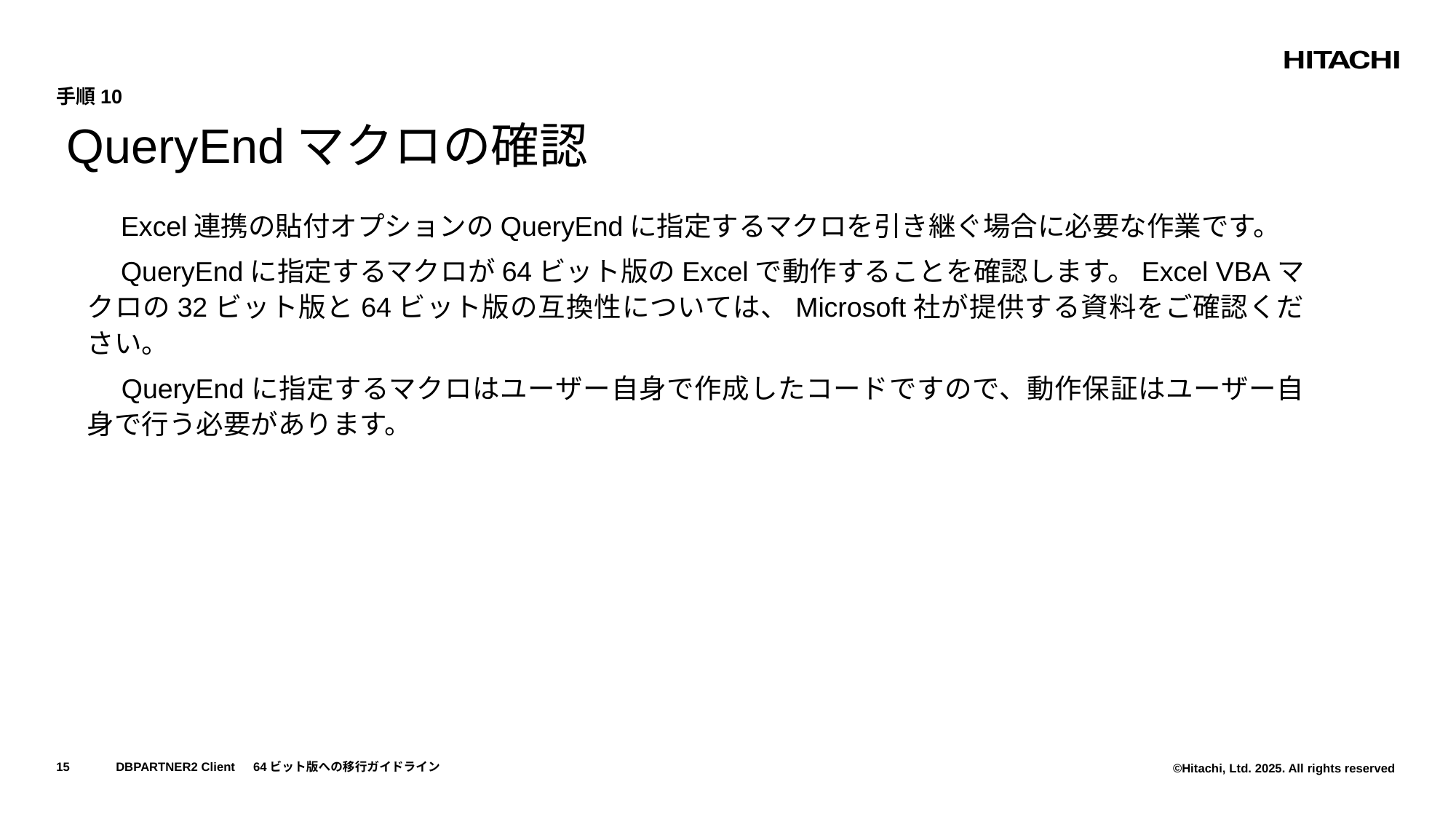

手順10
QueryEndマクロの確認
　Excel連携の貼付オプションのQueryEndに指定するマクロを引き継ぐ場合に必要な作業です。
　QueryEndに指定するマクロが64ビット版のExcelで動作することを確認します。Excel VBAマクロの32ビット版と64ビット版の互換性については、Microsoft社が提供する資料をご確認ください。
　QueryEndに指定するマクロはユーザー自身で作成したコードですので、動作保証はユーザー自身で行う必要があります。
15
DBPARTNER2 Client　64ビット版への移行ガイドライン